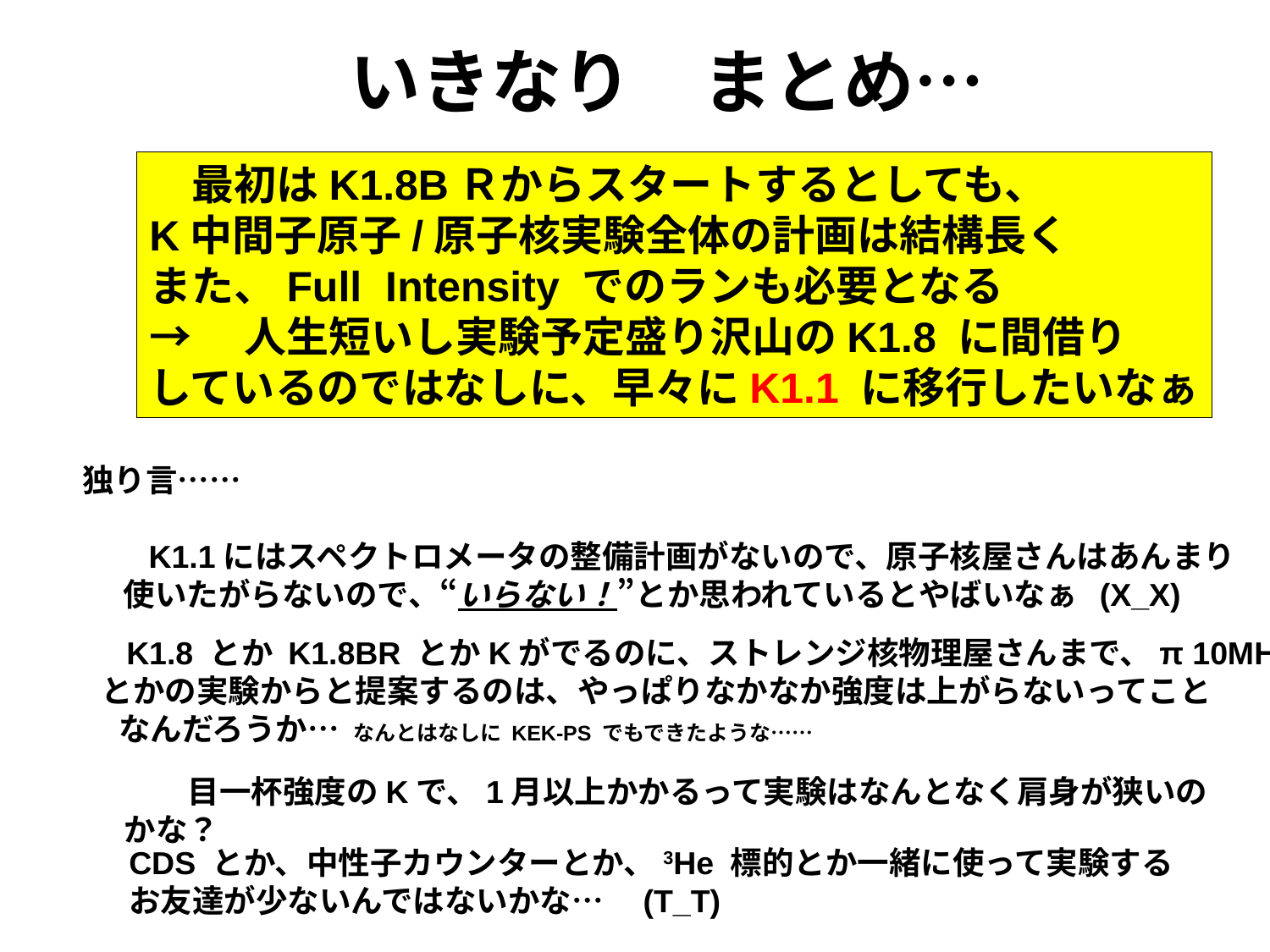

いきなり　まとめ…
　最初はK1.8BＲからスタートするとしても、
K中間子原子/原子核実験全体の計画は結構長く
また、Full  Intensity でのランも必要となる
→　人生短いし実験予定盛り沢山のK1.8 に間借り
しているのではなしに、早々にK1.1 に移行したいなぁ
独り言……
　　K1.1にはスペクトロメータの整備計画がないので、原子核屋さんはあんまり
　  使いたがらないので、“いらない！”とか思われているとやばいなぁ  (X_X)
　　K1.8 とか K1.8BR とかKがでるのに、ストレンジ核物理屋さんまで、π 10MHz
　  とかの実験からと提案するのは、やっぱりなかなか強度は上がらないってこと
　　なんだろうか…  なんとはなしに KEK-PS でもできたような……
　　目一杯強度のKで、1月以上かかるって実験はなんとなく肩身が狭いのかな？
CDS とか、中性子カウンターとか、3He 標的とか一緒に使って実験する
お友達が少ないんではないかな…　(T_T)